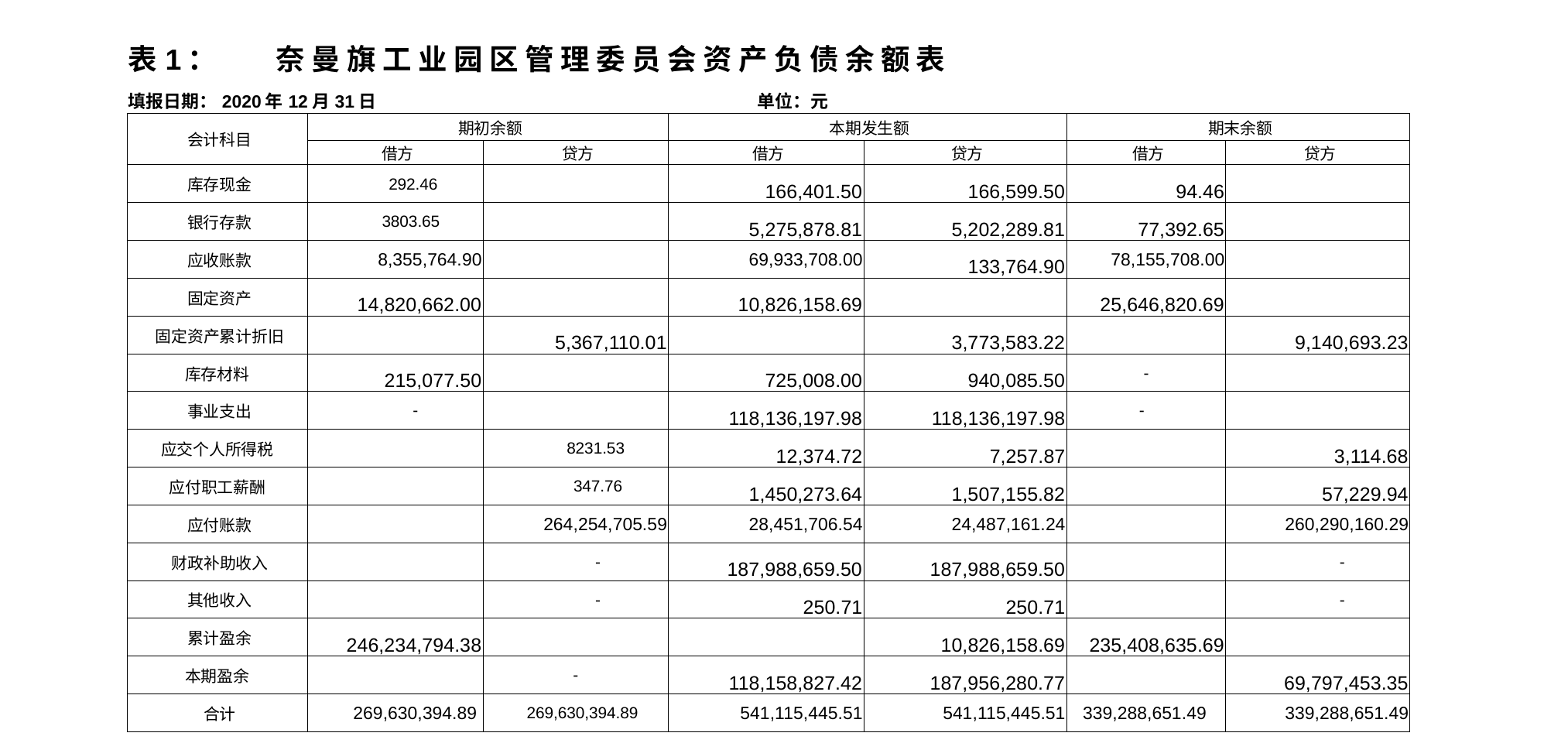

|  |
| --- |
|  |
|  |
|  |
|  |
|  |
|  |
|  |
|  |
|  |
|  |
|  |
|  |
|  |
|  |
|  |
|  |
|  |
| 表1： 奈 曼 旗 工 业 园 区 管 理 委 员 会 资 产 负 债 余 额 表 |  |  |  |  |  |  |
| --- | --- | --- | --- | --- | --- | --- |
| 填报日期：2020年12月31日 单位：元 |  |  |  |  |  |  |
| 会计科目 | 期初余额 |  | 本期发生额 |  | 期末余额 |  |
|  | 借方 | 贷方 | 借方 | 贷方 | 借方 | 贷方 |
| 库存现金 | 292.46 |  | 166,401.50 | 166,599.50 | 94.46 |  |
| 银行存款 | 3803.65 |  | 5,275,878.81 | 5,202,289.81 | 77,392.65 |  |
| 应收账款 | 8,355,764.90 |  | 69,933,708.00 | 133,764.90 | 78,155,708.00 |  |
| 固定资产 | 14,820,662.00 |  | 10,826,158.69 |  | 25,646,820.69 |  |
| 固定资产累计折旧 |  | 5,367,110.01 |  | 3,773,583.22 |  | 9,140,693.23 |
| 库存材料 | 215,077.50 |  | 725,008.00 | 940,085.50 | - |  |
| 事业支出 | - |  | 118,136,197.98 | 118,136,197.98 | - |  |
| 应交个人所得税 |  | 8231.53 | 12,374.72 | 7,257.87 |  | 3,114.68 |
| 应付职工薪酬 |  | 347.76 | 1,450,273.64 | 1,507,155.82 |  | 57,229.94 |
| 应付账款 |  | 264,254,705.59 | 28,451,706.54 | 24,487,161.24 |  | 260,290,160.29 |
| 财政补助收入 |  | - | 187,988,659.50 | 187,988,659.50 |  | - |
| 其他收入 |  | - | 250.71 | 250.71 |  | - |
| 累计盈余 | 246,234,794.38 |  |  | 10,826,158.69 | 235,408,635.69 |  |
| 本期盈余 |  | - | 118,158,827.42 | 187,956,280.77 |  | 69,797,453.35 |
| 合计 | 269,630,394.89 | 269,630,394.89 | 541,115,445.51 | 541,115,445.51 | 339,288,651.49 | 339,288,651.49 |